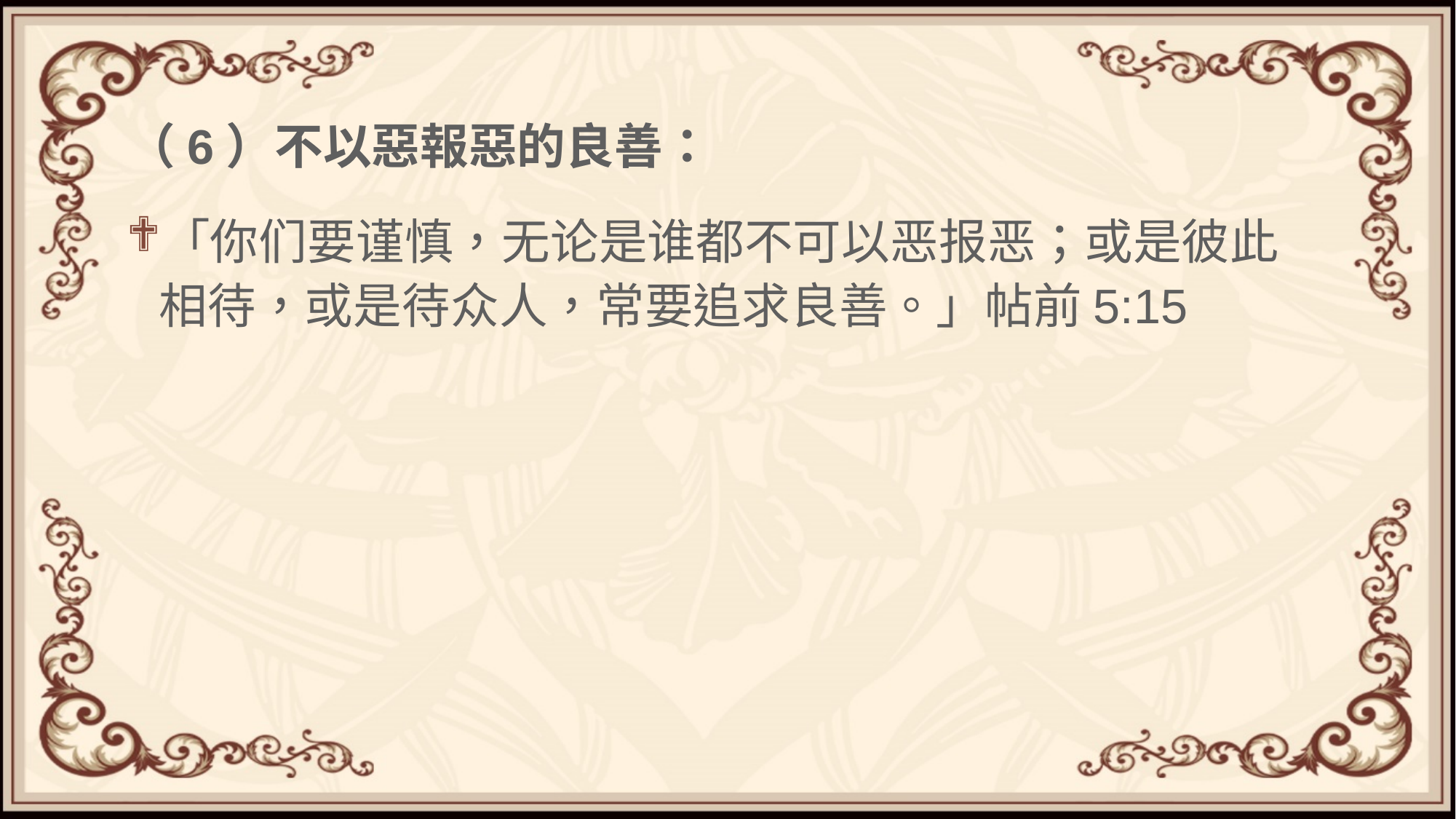

# （6）不以惡報惡的良善：
「你们要谨慎，无论是谁都不可以恶报恶；或是彼此相待，或是待众人，常要追求良善。」帖前5:15